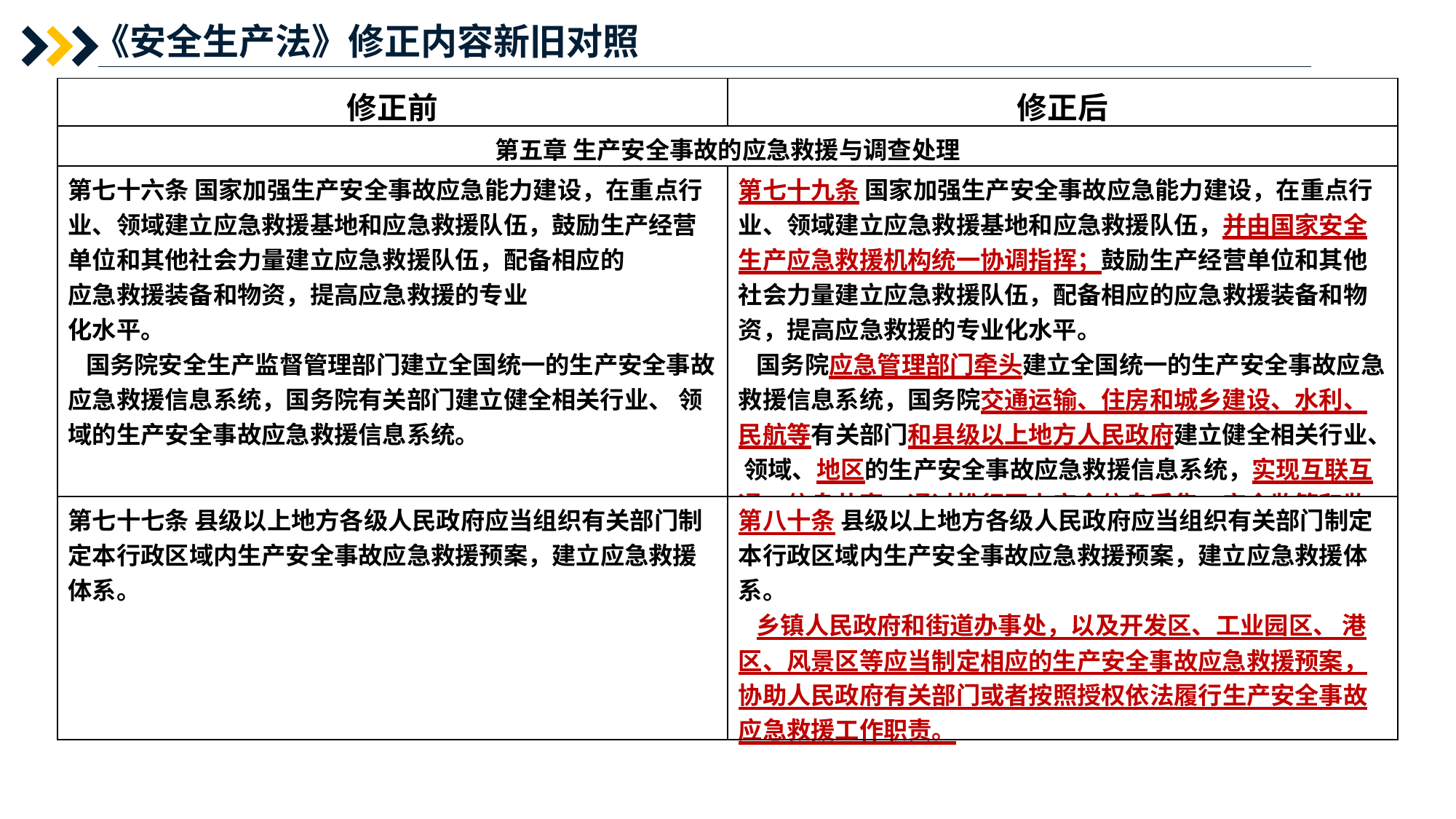

《安全生产法》修正内容新旧对照

| 修正前 | 修正后 |
| --- | --- |
| 第五章 生产安全事故的应急救援与调查处理 |  |
| 第七十六条 国家加强生产安全事故应急能力建设，在重点行业、领域建立应急救援基地和应急救援队伍，鼓励生产经营单位和其他社会力量建立应急救援队伍，配备相应的 应急救援装备和物资，提高应急救援的专业 化水平。 国务院安全生产监督管理部门建立全国统一的生产安全事故应急救援信息系统，国务院有关部门建立健全相关行业、 领域的生产安全事故应急救援信息系统。 | 第七十九条 国家加强生产安全事故应急能力建设，在重点行业、领域建立应急救援基地和应急救援队伍，并由国家安全生产应急救援机构统一协调指挥；鼓励生产经营单位和其他社会力量建立应急救援队伍，配备相应的应急救援装备和物资，提高应急救援的专业化水平。 国务院应急管理部门牵头建立全国统一的生产安全事故应急救援信息系统，国务院交通运输、住房和城乡建设、水利、 民航等有关部门和县级以上地方人民政府建立健全相关行业、 领域、地区的生产安全事故应急救援信息系统，实现互联互通、信息共享，通过推行网上安全信息采集、安全监管和监测预警，提升监管的精准化、智能化水平。 |
| 第七十七条 县级以上地方各级人民政府应当组织有关部门制定本行政区域内生产安全事故应急救援预案，建立应急救援体系。 | 第八十条 县级以上地方各级人民政府应当组织有关部门制定本行政区域内生产安全事故应急救援预案，建立应急救援体系。 乡镇人民政府和街道办事处，以及开发区、工业园区、 港区、风景区等应当制定相应的生产安全事故应急救援预案， 协助人民政府有关部门或者按照授权依法履行生产安全事故应急救援工作职责。 |